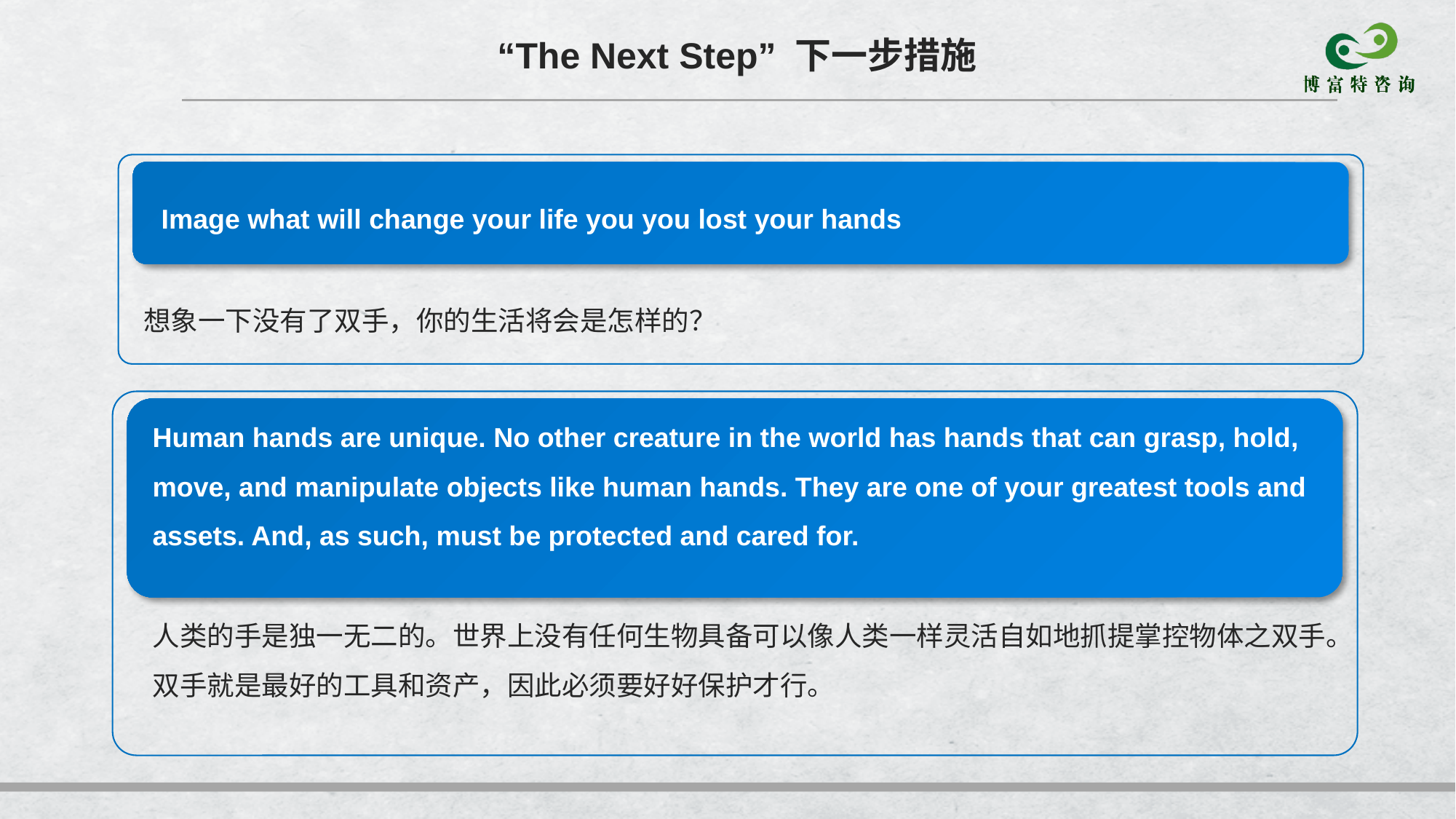

“The Next Step” 下一步措施

Image what will change your life you you lost your hands
想象一下没有了双手，你的生活将会是怎样的？

Human hands are unique. No other creature in the world has hands that can grasp, hold, move, and manipulate objects like human hands. They are one of your greatest tools and assets. And, as such, must be protected and cared for.

人类的手是独一无二的。世界上没有任何生物具备可以像人类一样灵活自如地抓提掌控物体之双手。双手就是最好的工具和资产，因此必须要好好保护才行。